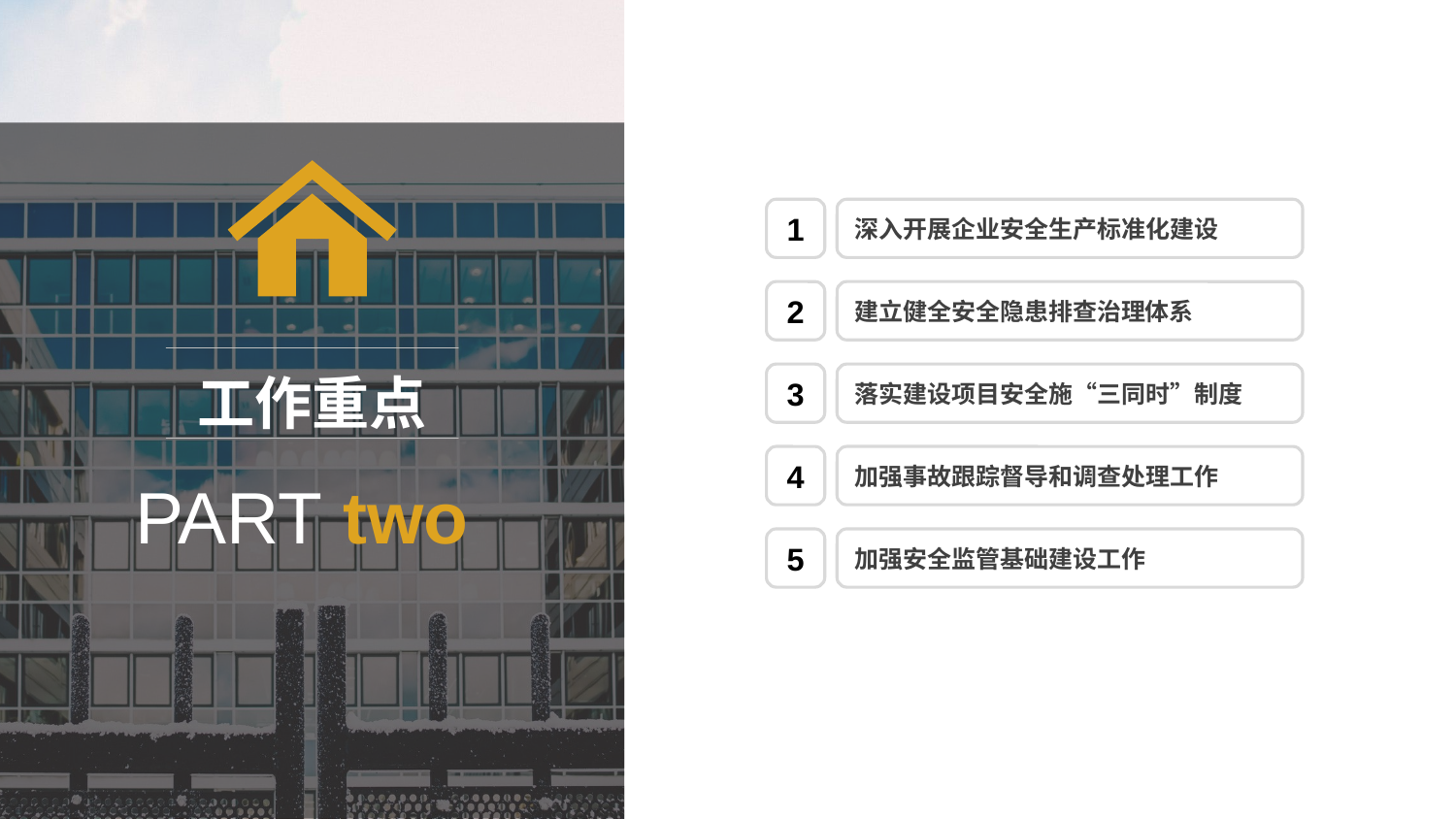

工作重点
1
深入开展企业安全生产标准化建设
2
建立健全安全隐患排查治理体系
3
落实建设项目安全施“三同时”制度
4
加强事故跟踪督导和调查处理工作
5
加强安全监管基础建设工作
PART two